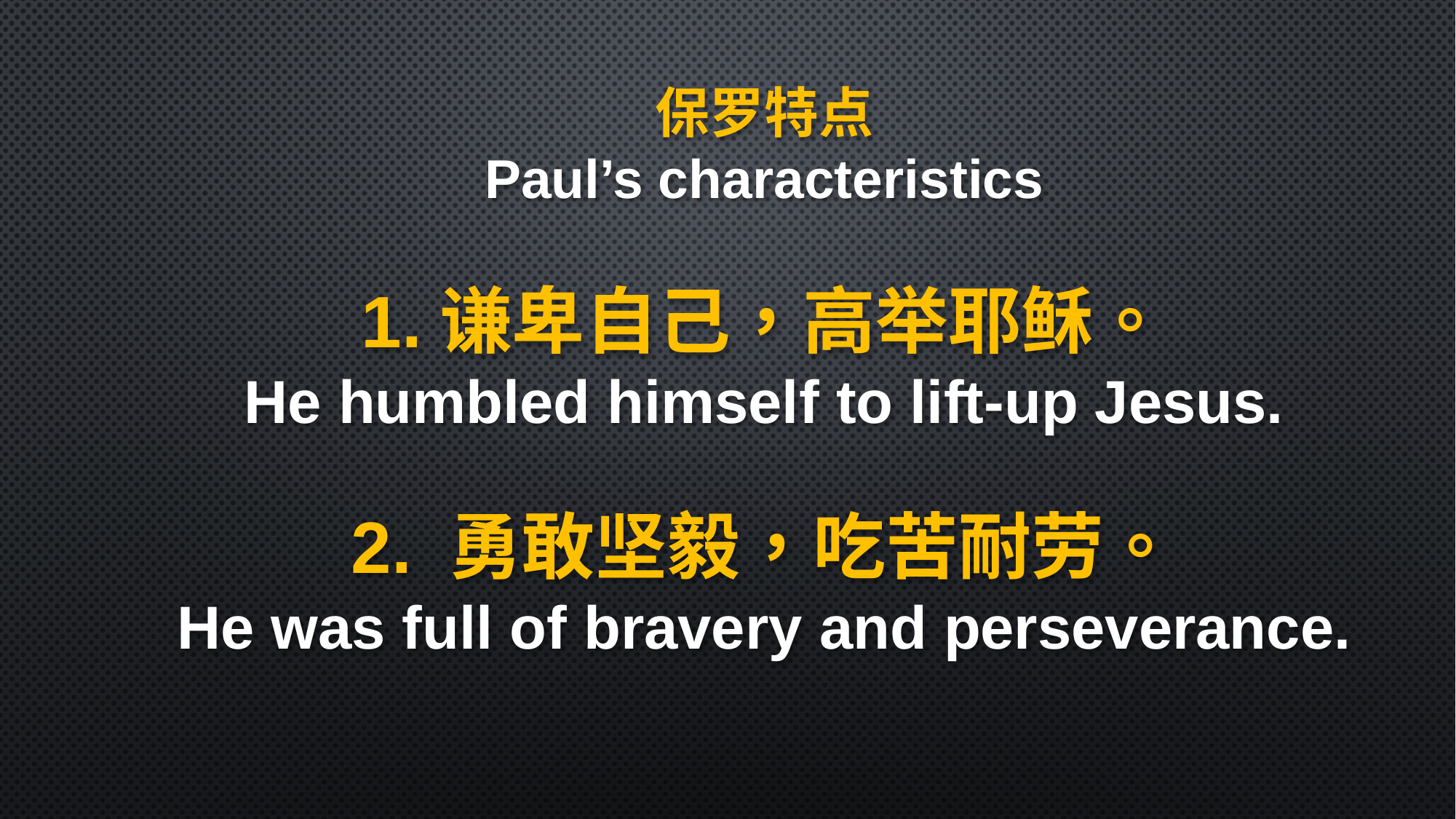

保罗特点
Paul’s characteristics

1.谦卑自己，高举耶稣。
He humbled himself to lift-up Jesus.

2. 勇敢坚毅，吃苦耐劳。
He was full of bravery and perseverance.